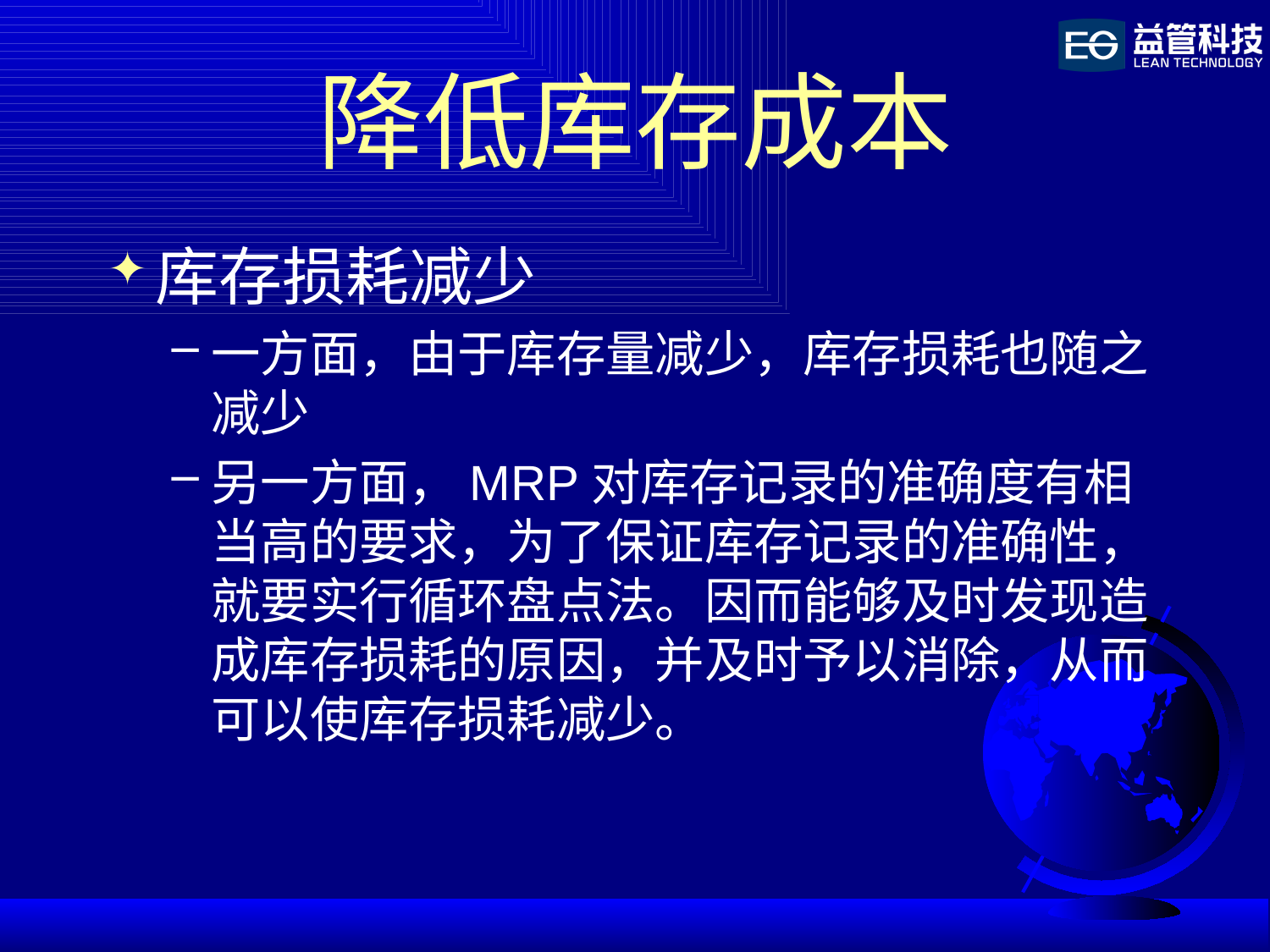

# 降低库存成本
库存损耗减少
一方面，由于库存量减少，库存损耗也随之减少
另一方面，MRP对库存记录的准确度有相当高的要求，为了保证库存记录的准确性，就要实行循环盘点法。因而能够及时发现造成库存损耗的原因，并及时予以消除，从而可以使库存损耗减少。
9